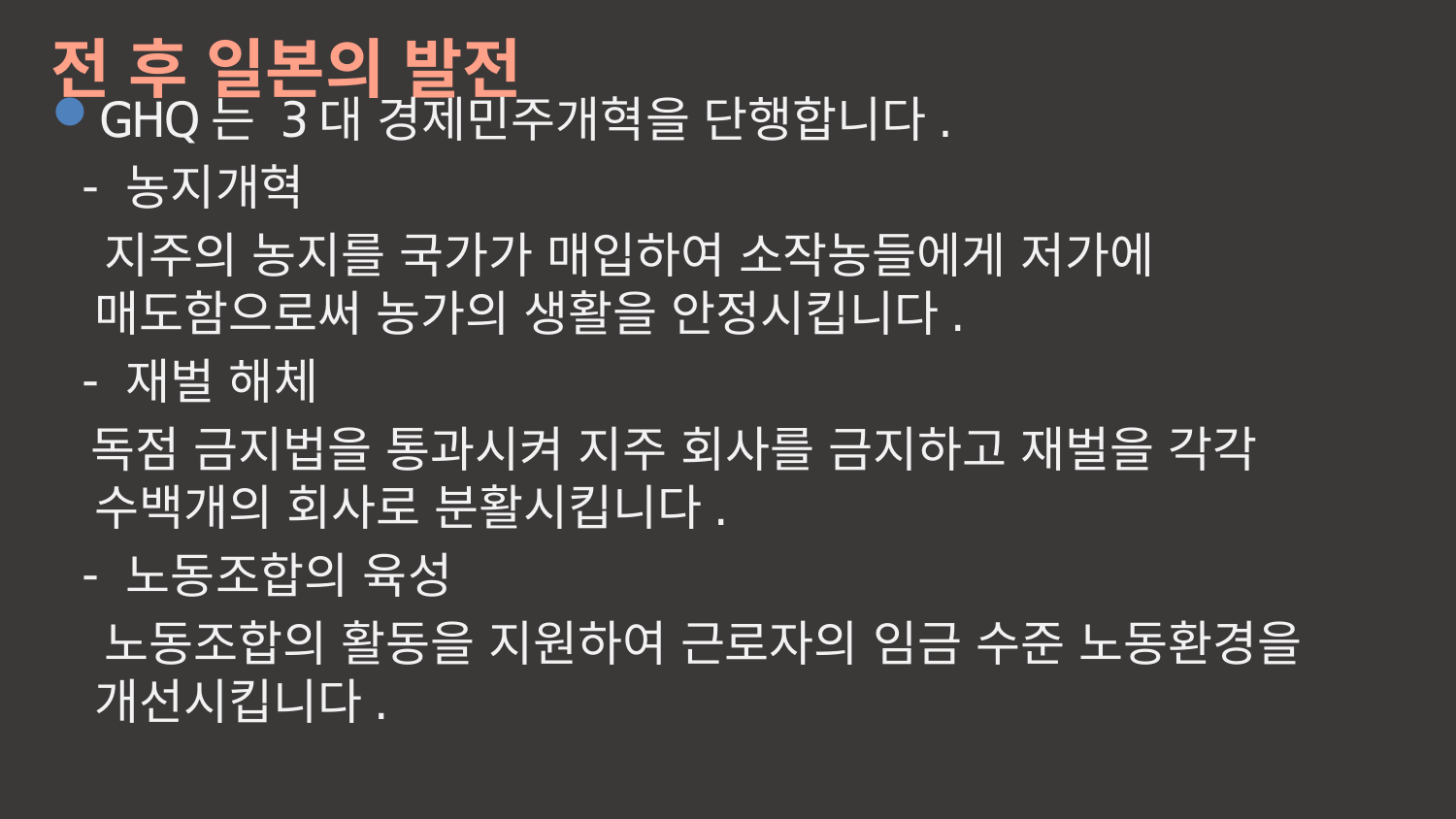

전 후 일본의 발전
GHQ는 3대 경제민주개혁을 단행합니다.
  - 농지개혁
   지주의 농지를 국가가 매입하여 소작농들에게 저가에 매도함으로써 농가의 생활을 안정시킵니다.
  - 재벌 해체
  독점 금지법을 통과시켜 지주 회사를 금지하고 재벌을 각각 수백개의 회사로 분활시킵니다.
  - 노동조합의 육성
   노동조합의 활동을 지원하여 근로자의 임금 수준 노동환경을 개선시킵니다.